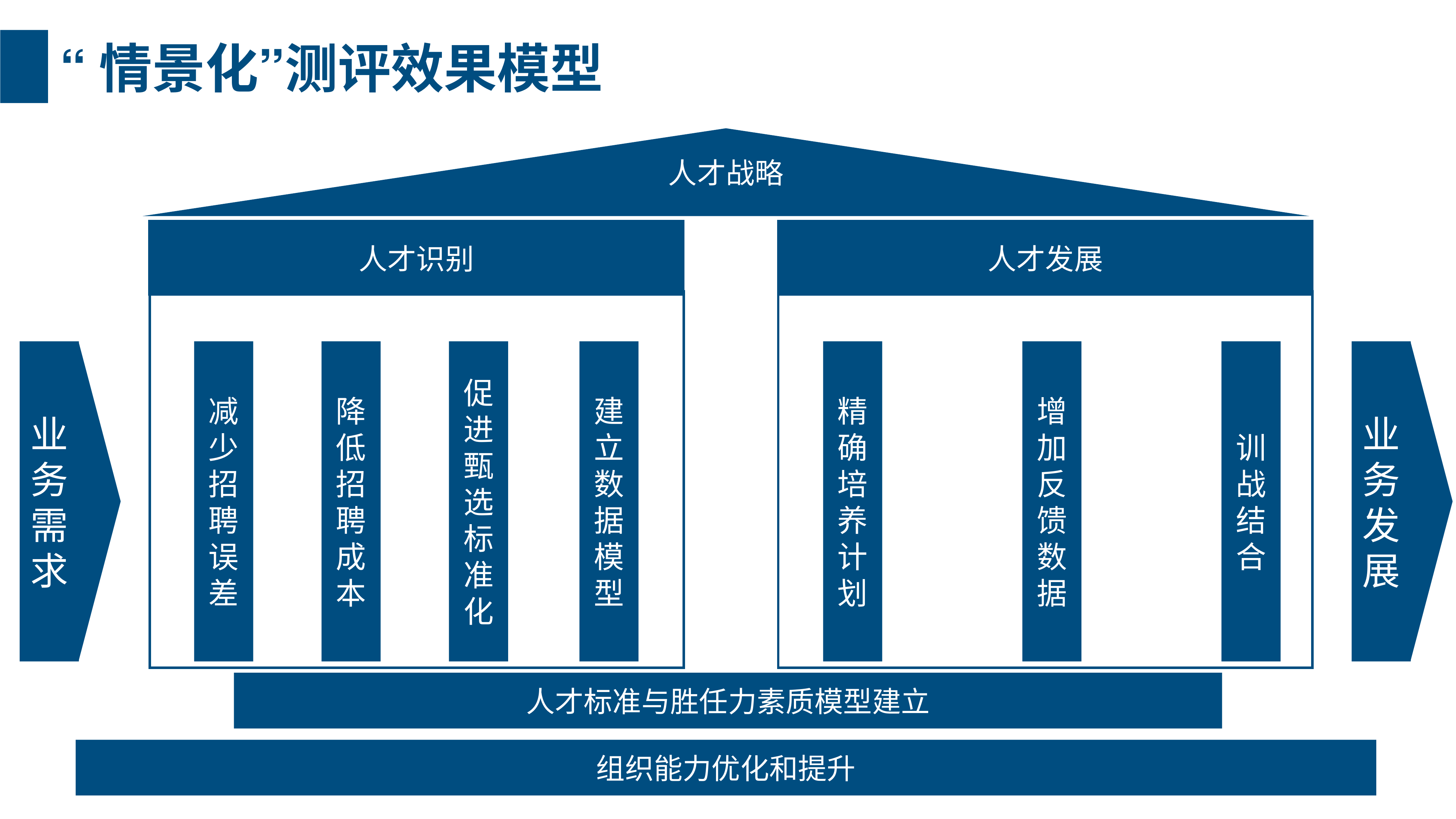

“情景化”测评效果模型

人才战略
人才识别
人才发展

减少招聘误差
促进甄选标准化
建立数据模型
精确培养计划
增加反馈数据
业务需求
降低招聘成本
训战结合
业务发展

人才标准与胜任力素质模型建立
组织能力优化和提升